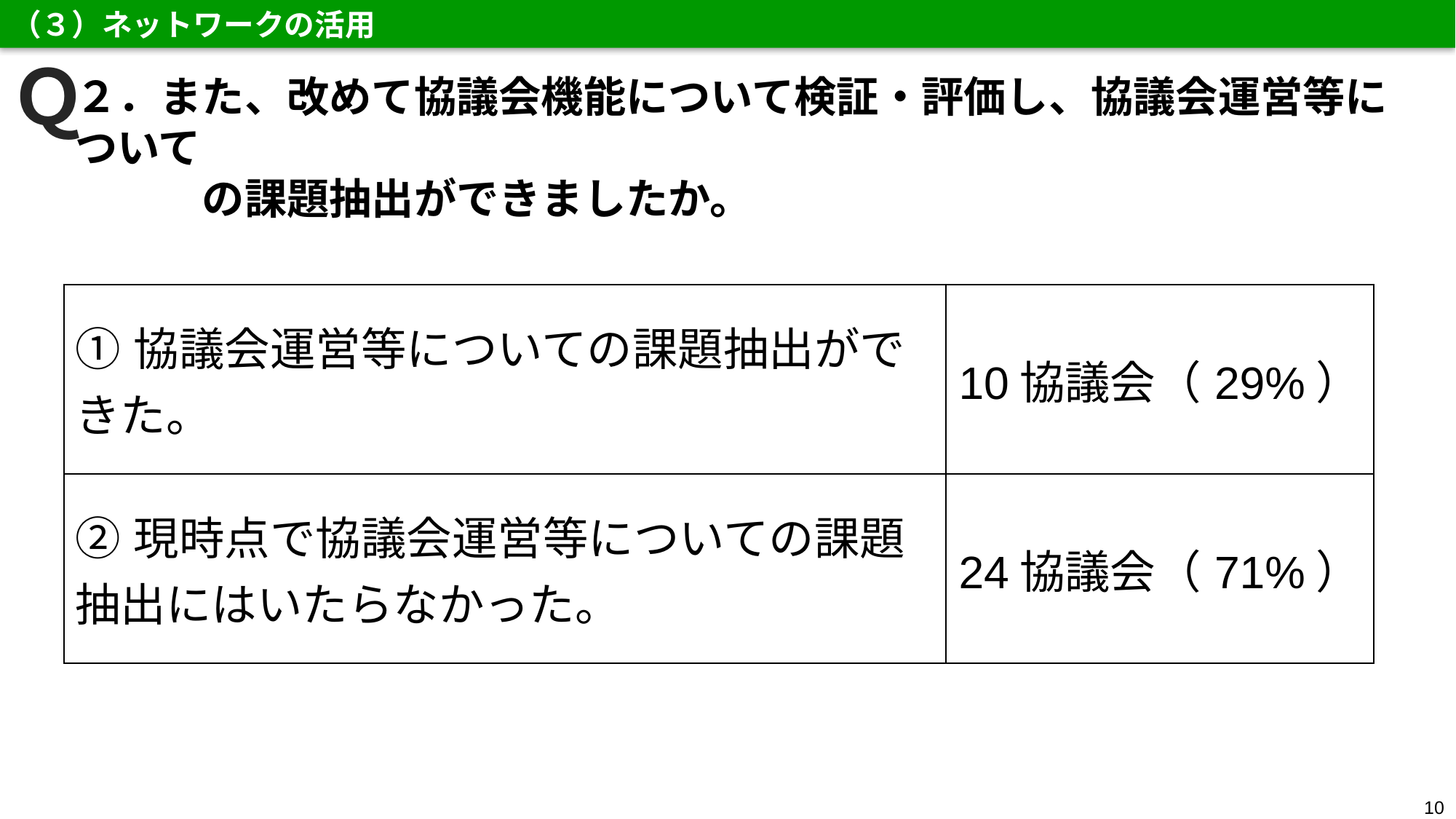

（３）ネットワークの活用
Ｑ
２．また、改めて協議会機能について検証・評価し、協議会運営等について
　　　の課題抽出ができましたか。
| ①協議会運営等についての課題抽出ができた。 | 10協議会（29%） |
| --- | --- |
| ②現時点で協議会運営等についての課題抽出にはいたらなかった。 | 24協議会（71%） |
10